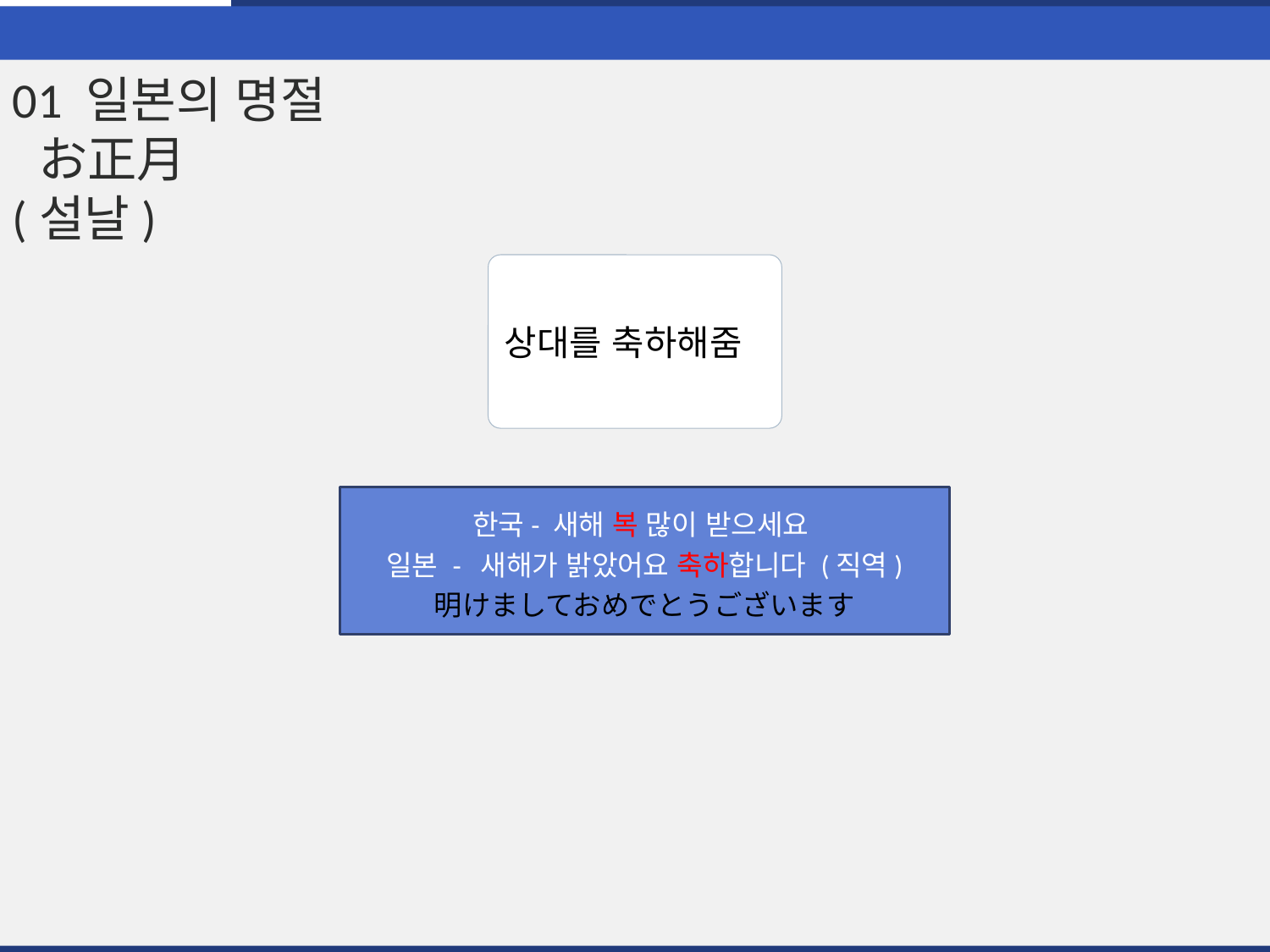

01 일본의 명절
 お正月
(설날)
상대를 축하해줌
한국- 새해 복 많이 받으세요
일본 -  새해가 밝았어요 축하합니다 (직역)
明けましておめでとうございます